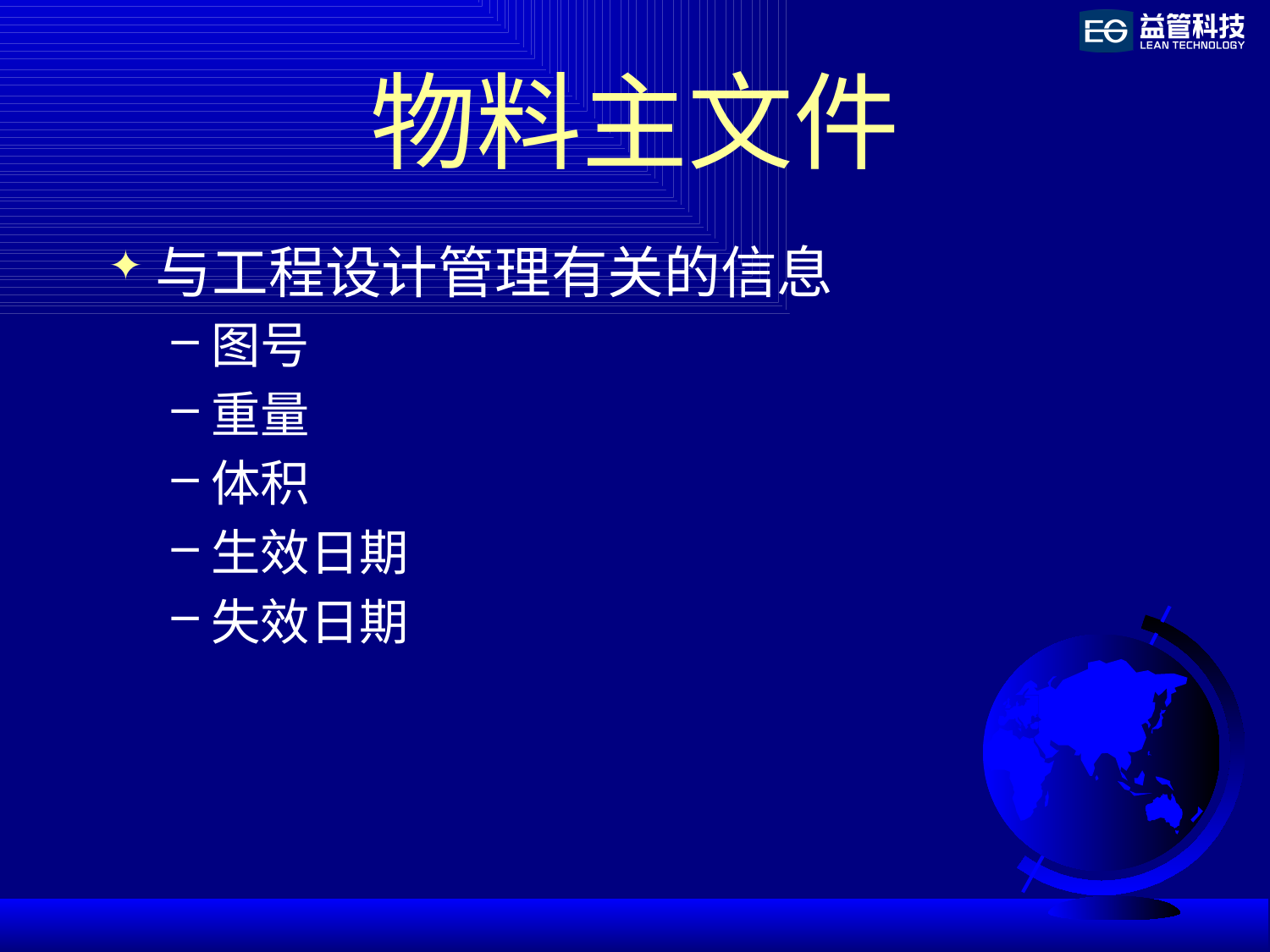

# 物料主文件
与工程设计管理有关的信息
图号
重量
体积
生效日期
失效日期

5